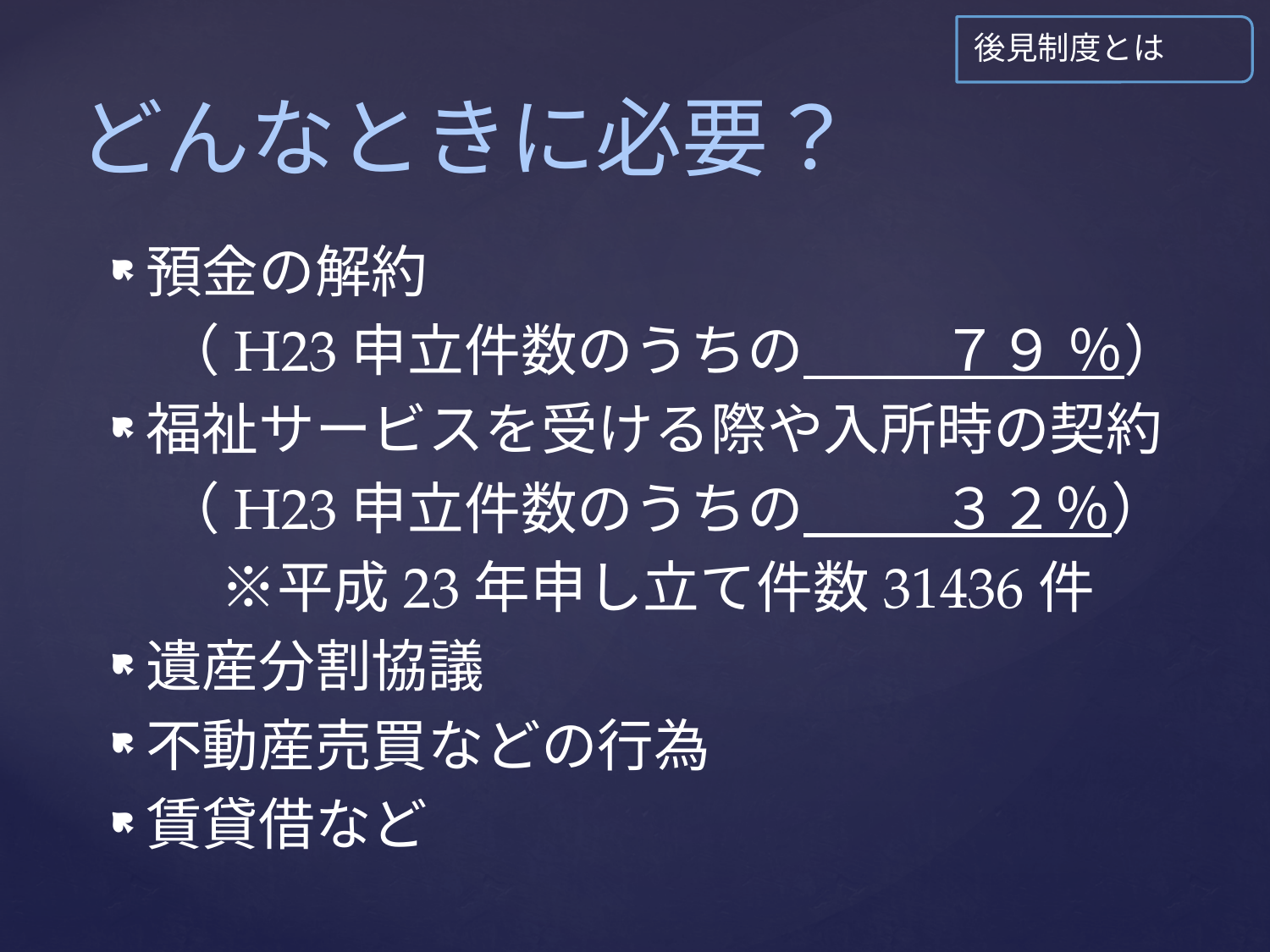

後見制度とは
# どんなときに必要？
預金の解約
　（H23申立件数のうちの　  　７９ ％）
福祉サービスを受ける際や入所時の契約
　（H23申立件数のうちの　　  ３２％）
　　※平成23年申し立て件数31436件
遺産分割協議
不動産売買などの行為
賃貸借など